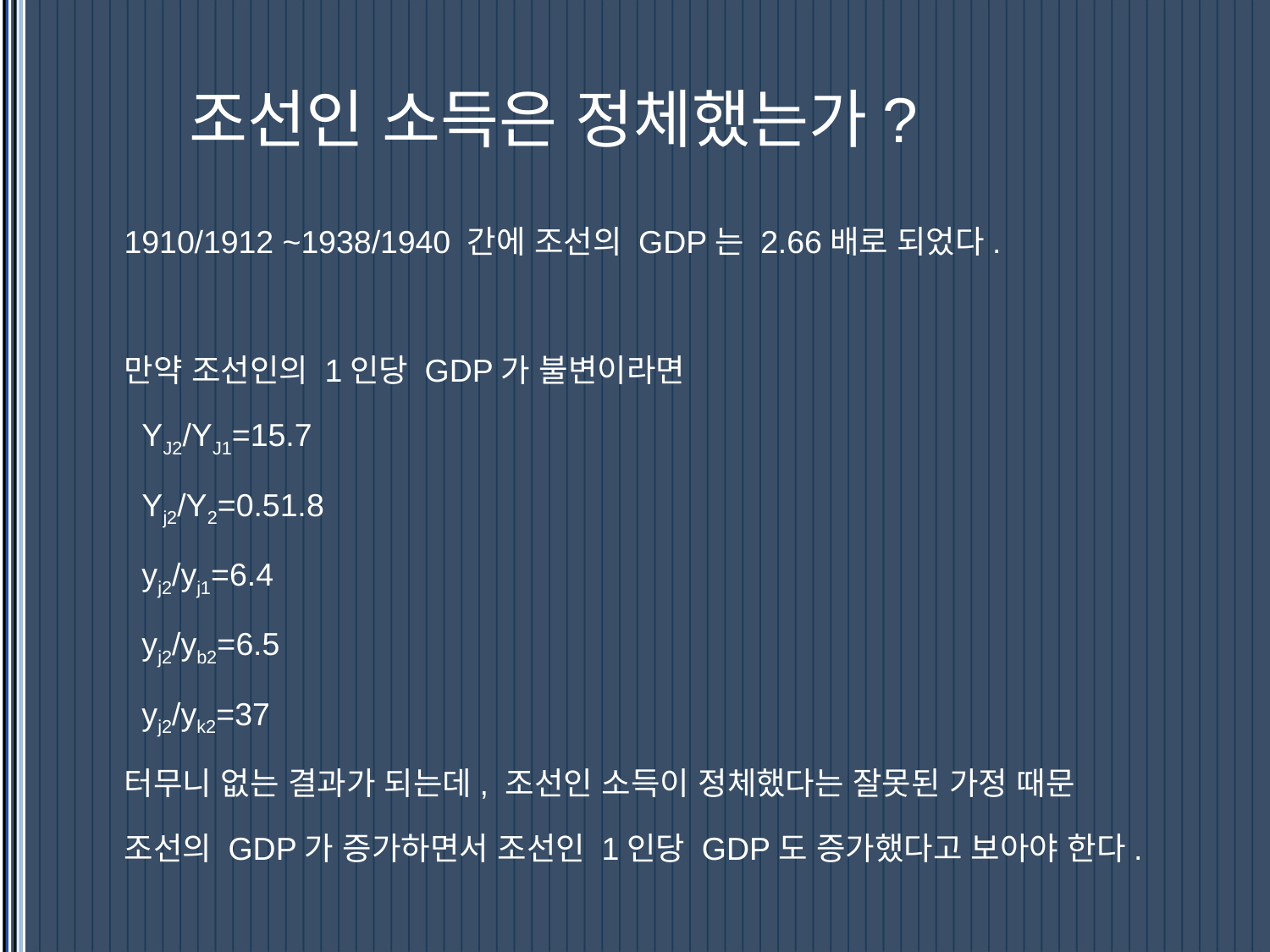

# 조선인 소득은 정체했는가?
1910/1912 ~1938/1940 간에 조선의 GDP는 2.66배로 되었다.

만약 조선인의 1인당 GDP가 불변이라면
  YJ2/YJ1=15.7
  Yj2/Y2=0.51.8
  yj2/yj1=6.4
  yj2/yb2=6.5
  yj2/yk2=37
터무니 없는 결과가 되는데, 조선인 소득이 정체했다는 잘못된 가정 때문
조선의 GDP가 증가하면서 조선인 1인당 GDP도 증가했다고 보아야 한다.